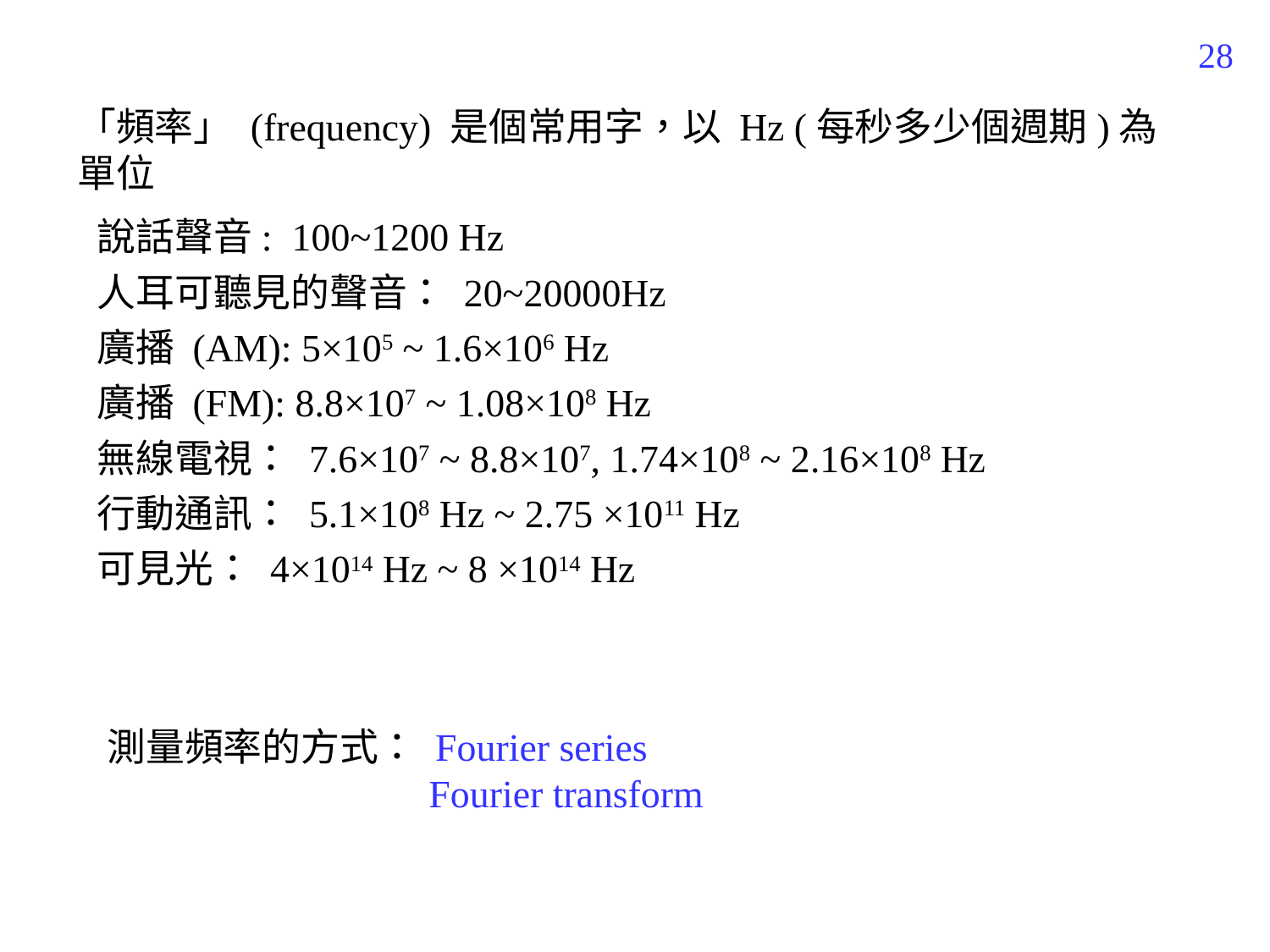

28
「頻率」 (frequency) 是個常用字，以 Hz (每秒多少個週期)為單位
說話聲音:  100~1200 Hz
人耳可聽見的聲音： 20~20000Hz
廣播 (AM): 5×105 ~ 1.6×106 Hz
廣播 (FM): 8.8×107 ~ 1.08×108 Hz
無線電視： 7.6×107 ~ 8.8×107, 1.74×108 ~ 2.16×108 Hz
行動通訊： 5.1×108 Hz ~ 2.75 ×1011 Hz
可見光： 4×1014 Hz ~ 8 ×1014 Hz
測量頻率的方式： Fourier series
                                 Fourier transform